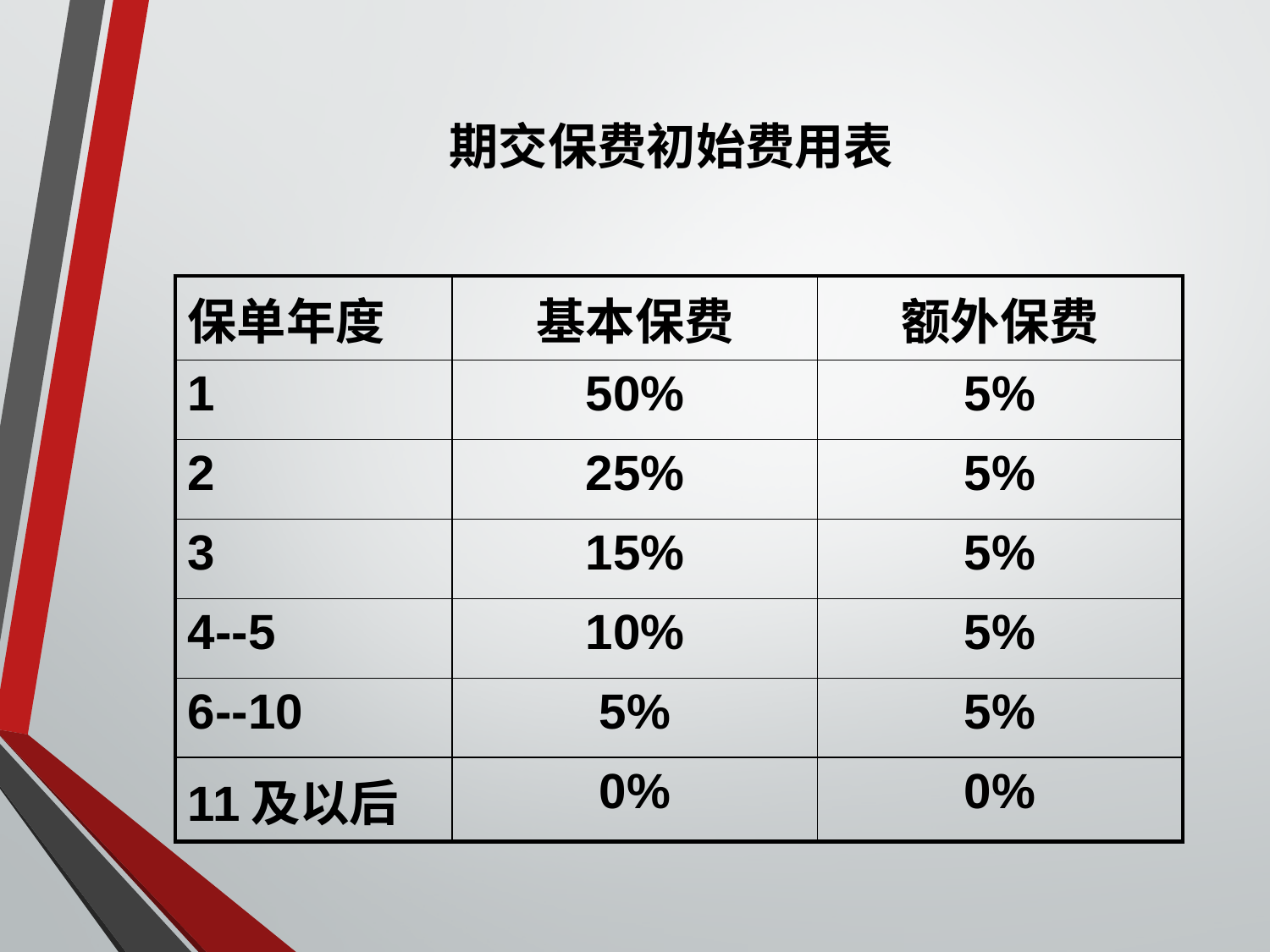

# 期交保费初始费用表
| 保单年度 | 基本保费 | 额外保费 |
| --- | --- | --- |
| 1 | 50% | 5% |
| 2 | 25% | 5% |
| 3 | 15% | 5% |
| 4--5 | 10% | 5% |
| 6--10 | 5% | 5% |
| 11及以后 | 0% | 0% |